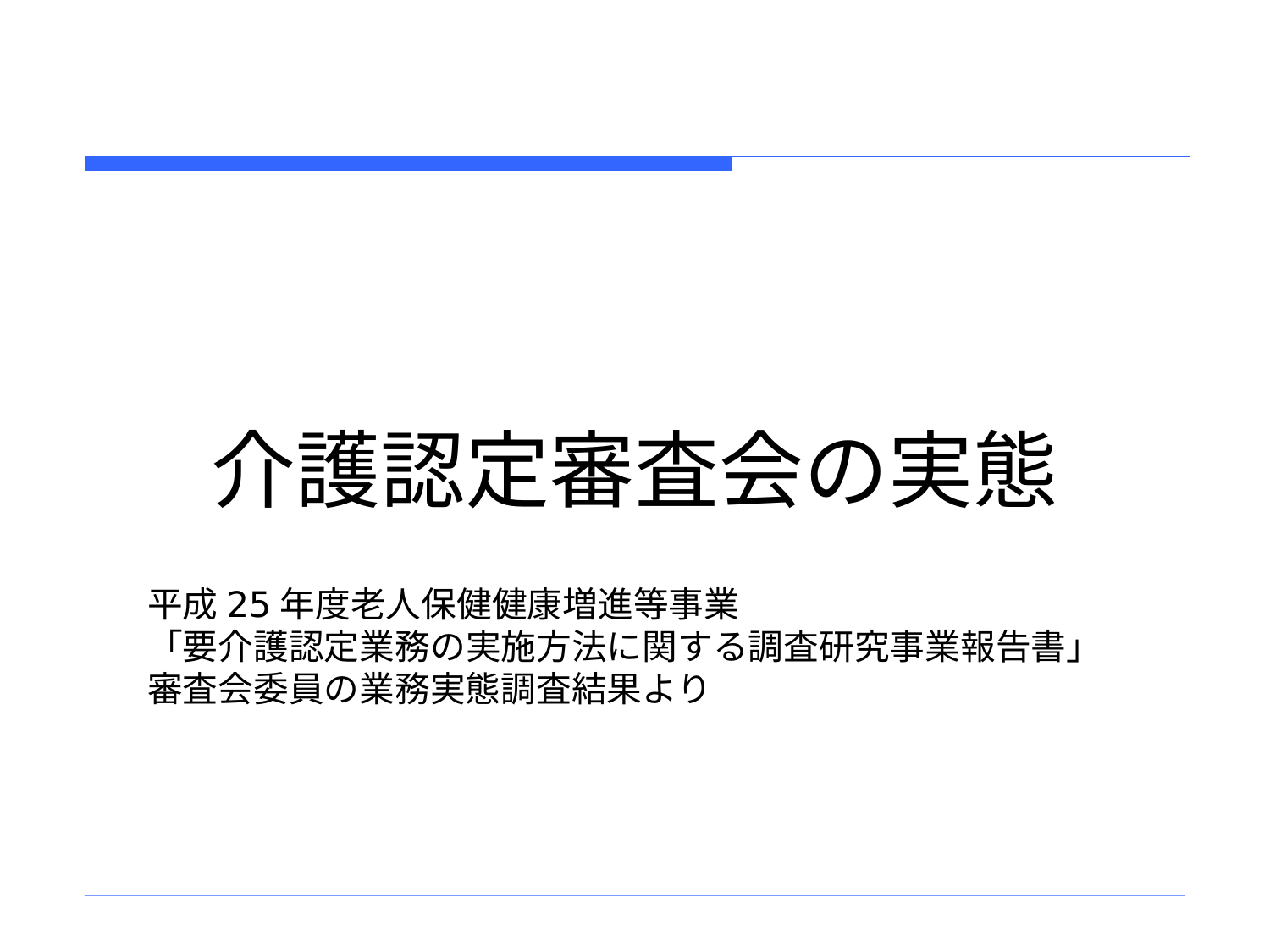

#
介護認定審査会の実態
平成25年度老人保健健康増進等事業
「要介護認定業務の実施方法に関する調査研究事業報告書」
審査会委員の業務実態調査結果より